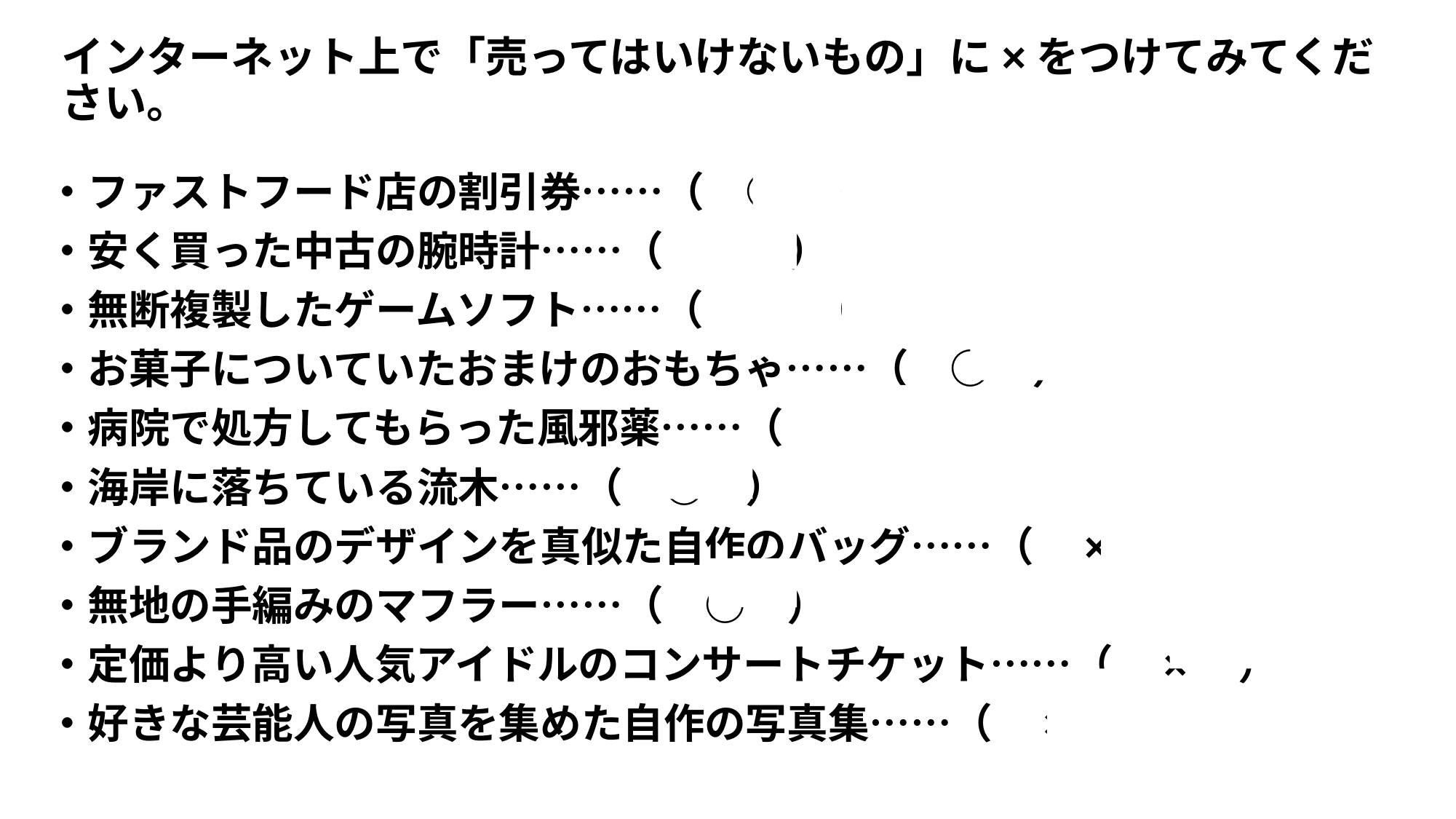

# インターネット上で「売ってはいけないもの」に×をつけてみてください。

・ファストフード店の割引券……（　○　）
・安く買った中古の腕時計……（　×　）
・無断複製したゲームソフト……（　×　）
・お菓子についていたおまけのおもちゃ……（　○　）
・病院で処方してもらった風邪薬……（　×　）
・海岸に落ちている流木……（　○　）
・ブランド品のデザインを真似た自作のバッグ……（　×　）
・無地の手編みのマフラー……（　○　）
・定価より高い人気アイドルのコンサートチケット……（　×　）
・好きな芸能人の写真を集めた自作の写真集……（　×　）